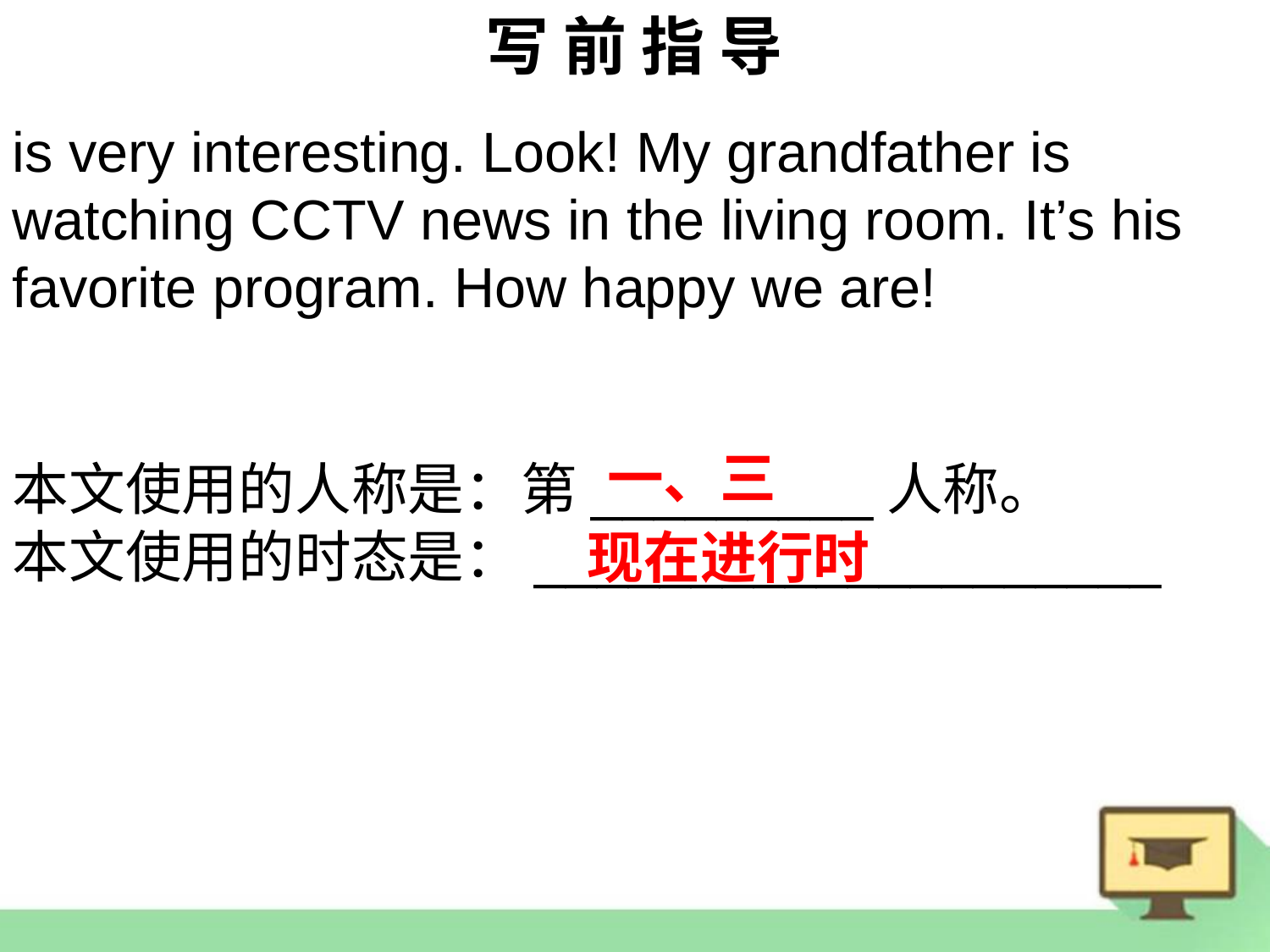

写 前 指 导
is very interesting. Look! My grandfather is watching CCTV news in the living room. It’s his favorite program. How happy we are!

本文使用的人称是：第_________人称。
本文使用的时态是：____________________
一、三
现在进行时